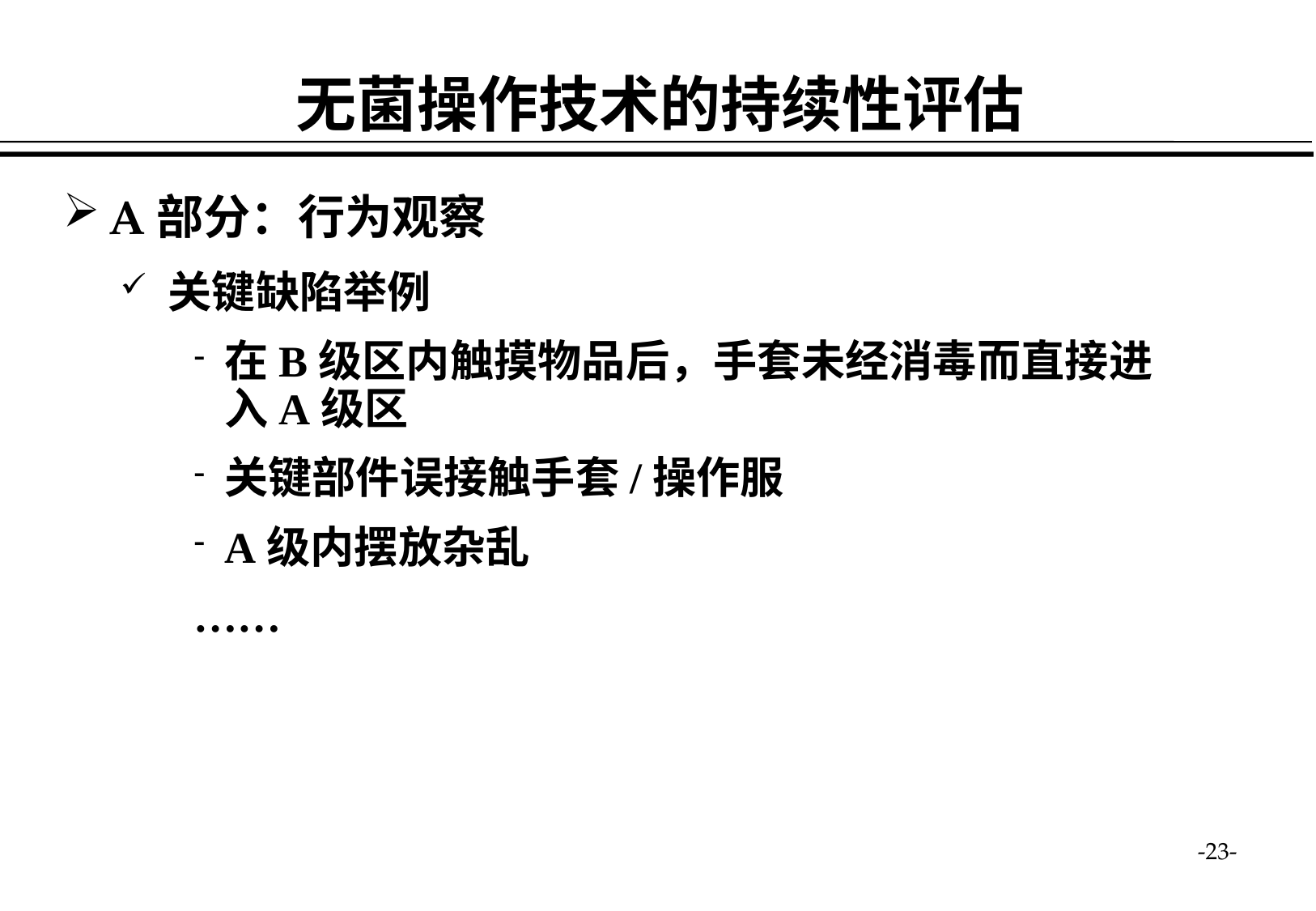

无菌操作技术的持续性评估
A部分：行为观察
关键缺陷举例
在B级区内触摸物品后，手套未经消毒而直接进入A级区
关键部件误接触手套/操作服
A级内摆放杂乱
……
-23-